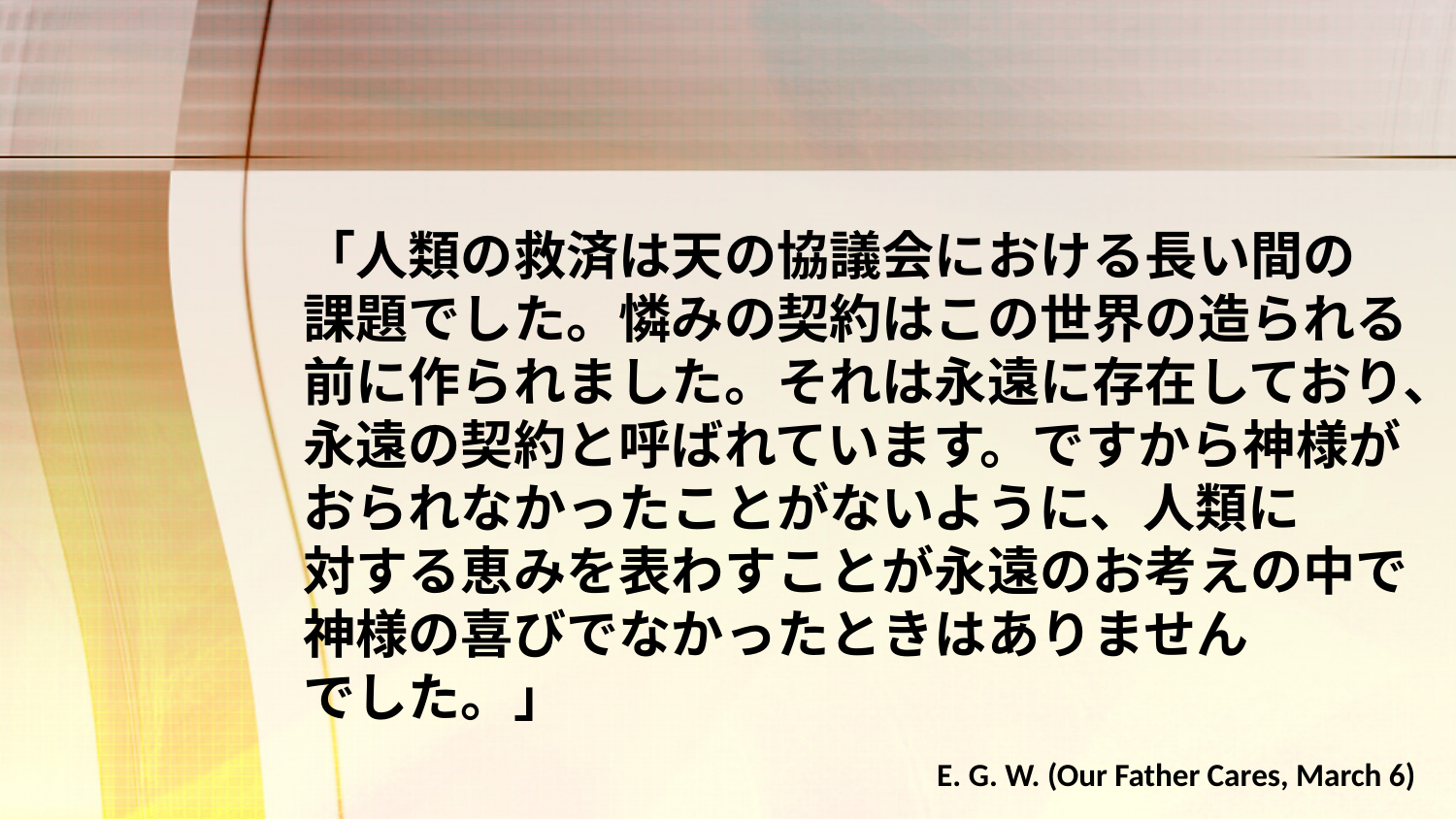

「人類の救済は天の協議会における長い間の　課題でした。憐みの契約はこの世界の造られる前に作られました。それは永遠に存在しており、永遠の契約と呼ばれています。ですから神様がおられなかったことがないように、人類に　　対する恵みを表わすことが永遠のお考えの中で神様の喜びでなかったときはありません　　　でした。」
E. G. W. (Our Father Cares, March 6)